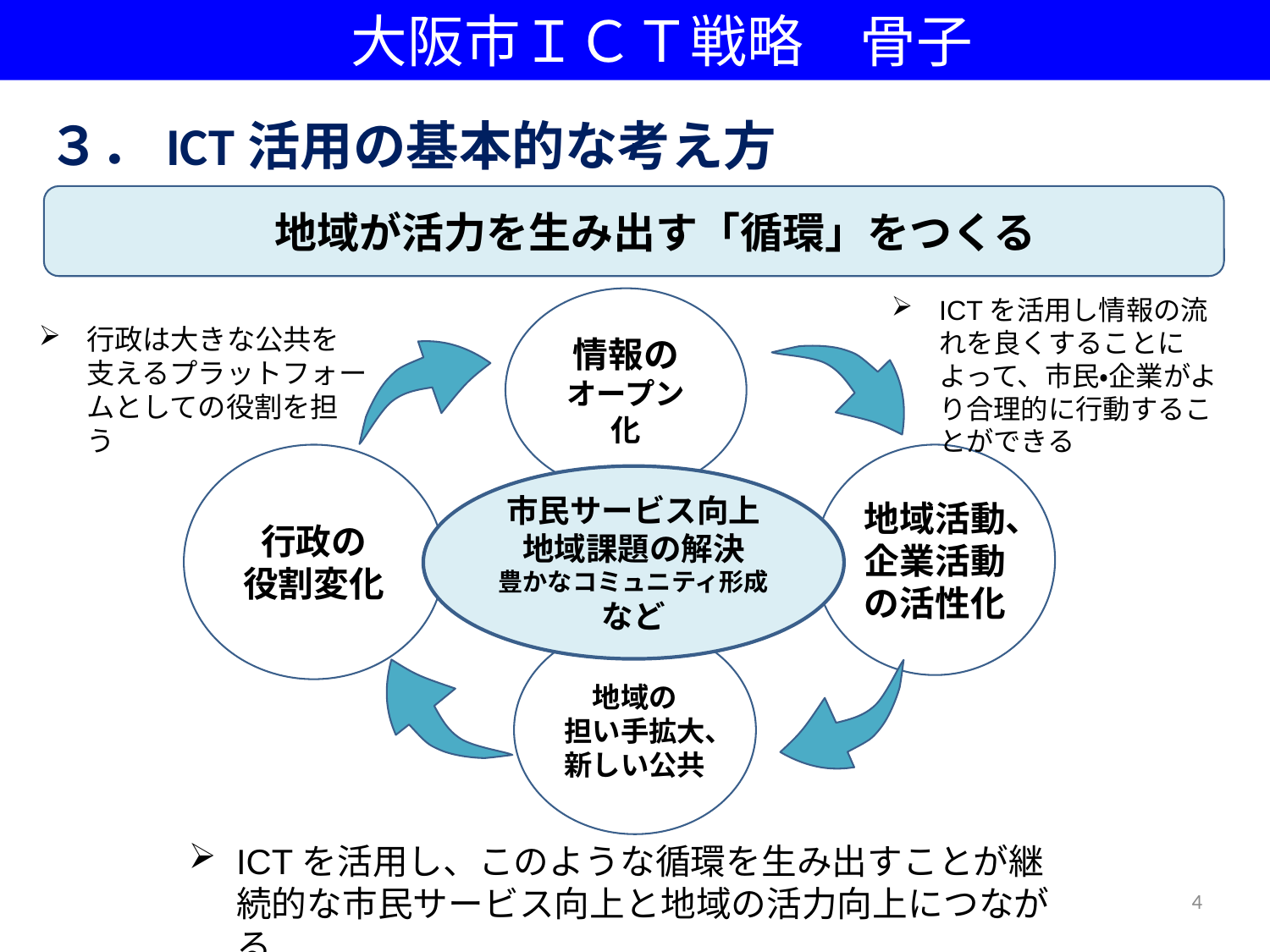

大阪市ＩＣＴ戦略　骨子
３．ICT活用の基本的な考え方
　地域が活力を生み出す「循環」をつくる
情報のオープン化
ICTを活用し情報の流れを良くすることによって、市民・企業がより合理的に行動することができる
行政は大きな公共を支えるプラットフォームとしての役割を担う

行政の
役割変化
地域活動、企業活動の活性化
市民サービス向上
地域課題の解決
豊かなコミュニティ形成
など
地域の
担い手拡大、
新しい公共

ICTを活用し、このような循環を生み出すことが継続的な市民サービス向上と地域の活力向上につながる
4